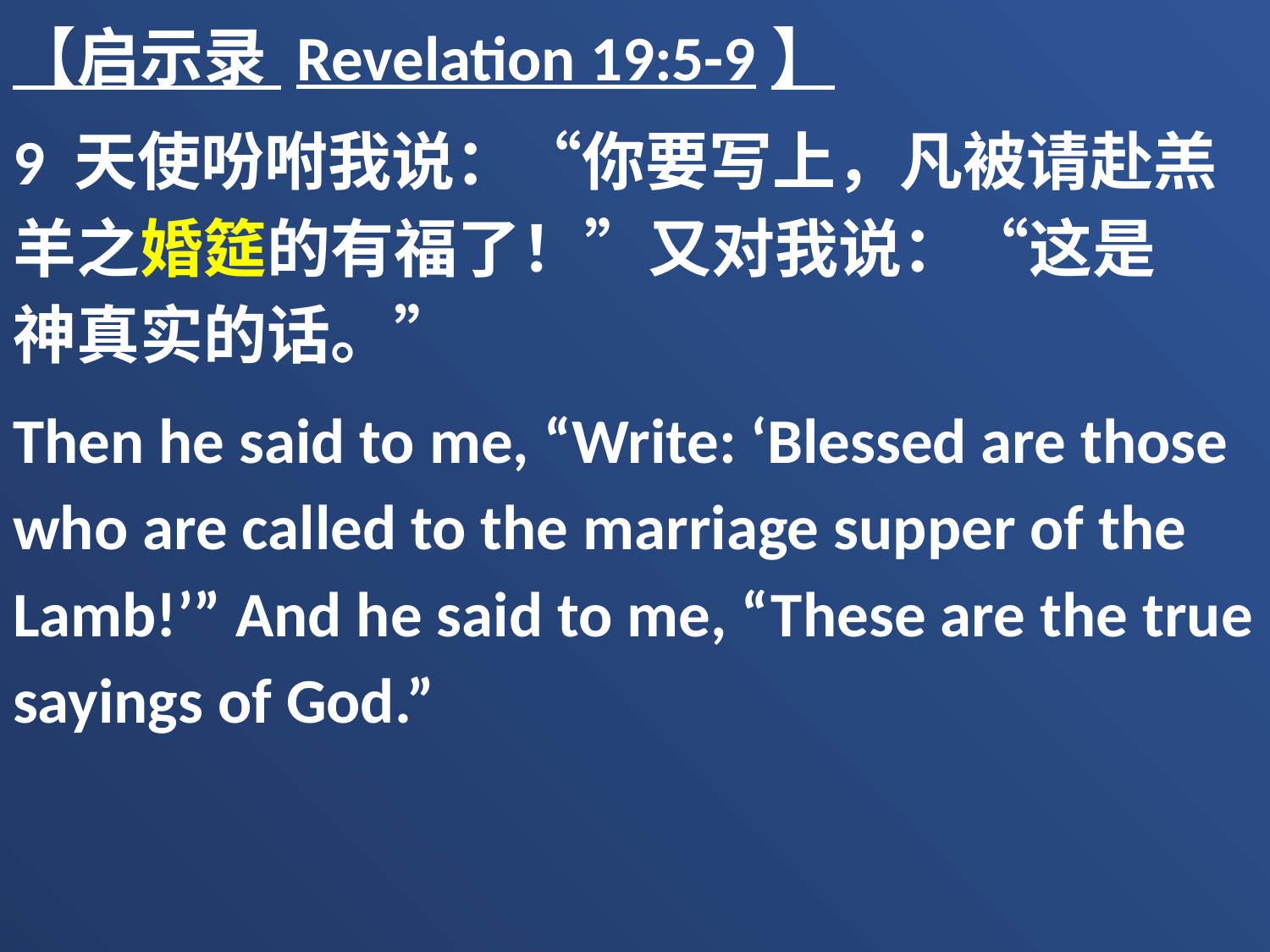

【启示录 Revelation 19:5-9】
9 天使吩咐我说：“你要写上，凡被请赴羔羊之婚筵的有福了！”又对我说：“这是　神真实的话。”
Then he said to me, “Write: ‘Blessed are those who are called to the marriage supper of the Lamb!’” And he said to me, “These are the true sayings of God.”